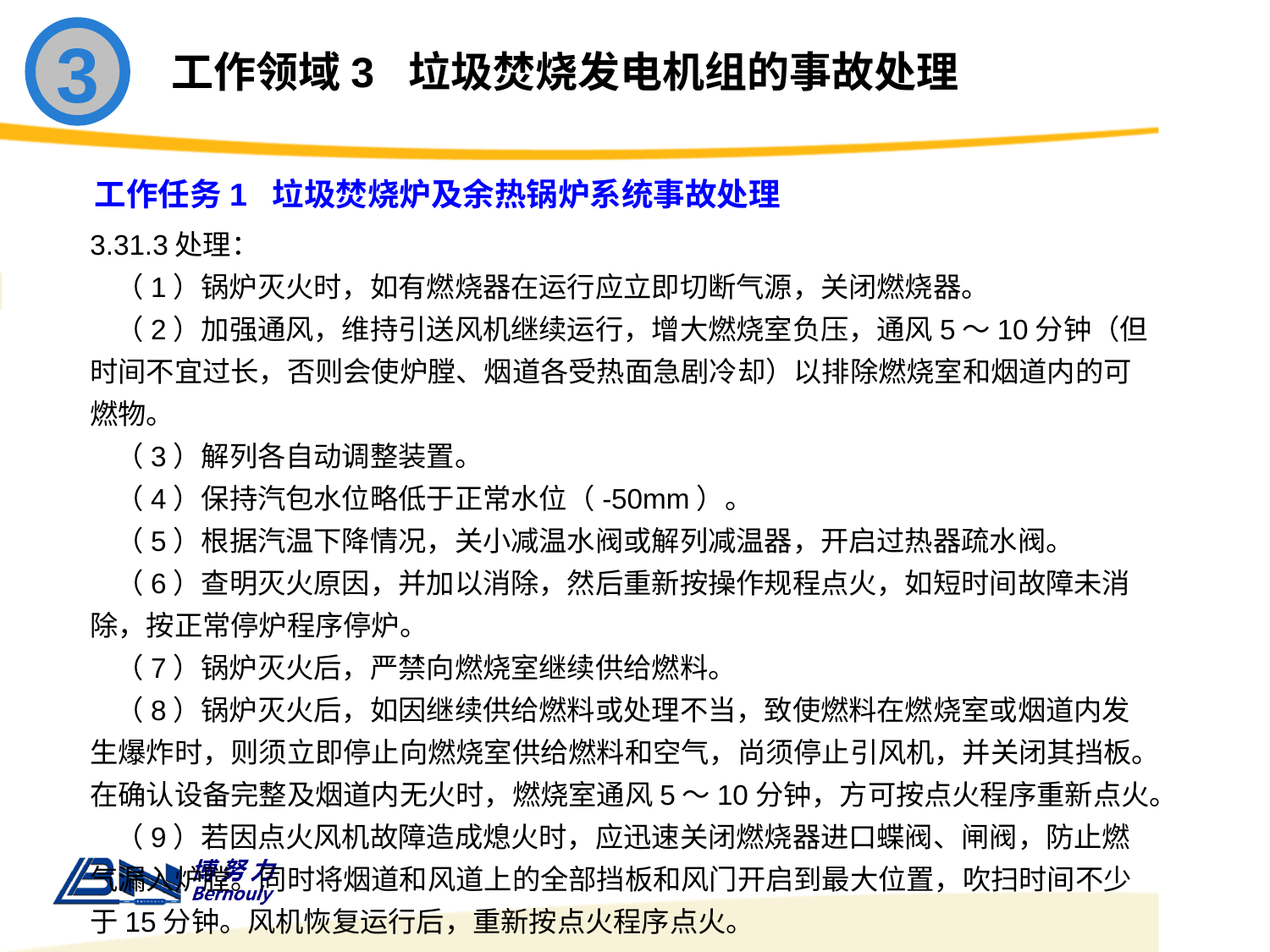

3
工作领域3  垃圾焚烧发电机组的事故处理
工作任务1  垃圾焚烧炉及余热锅炉系统事故处理
3.31.3处理：
   （1）锅炉灭火时，如有燃烧器在运行应立即切断气源，关闭燃烧器。
   （2）加强通风，维持引送风机继续运行，增大燃烧室负压，通风5～10分钟（但时间不宜过长，否则会使炉膛、烟道各受热面急剧冷却）以排除燃烧室和烟道内的可燃物。
   （3）解列各自动调整装置。
   （4）保持汽包水位略低于正常水位（-50mm）。
   （5）根据汽温下降情况，关小减温水阀或解列减温器，开启过热器疏水阀。
   （6）查明灭火原因，并加以消除，然后重新按操作规程点火，如短时间故障未消除，按正常停炉程序停炉。
   （7）锅炉灭火后，严禁向燃烧室继续供给燃料。
   （8）锅炉灭火后，如因继续供给燃料或处理不当，致使燃料在燃烧室或烟道内发生爆炸时，则须立即停止向燃烧室供给燃料和空气，尚须停止引风机，并关闭其挡板。在确认设备完整及烟道内无火时，燃烧室通风5～10分钟，方可按点火程序重新点火。
   （9）若因点火风机故障造成熄火时，应迅速关闭燃烧器进口蝶阀、闸阀，防止燃气漏入炉膛。同时将烟道和风道上的全部挡板和风门开启到最大位置，吹扫时间不少于15分钟。风机恢复运行后，重新按点火程序点火。